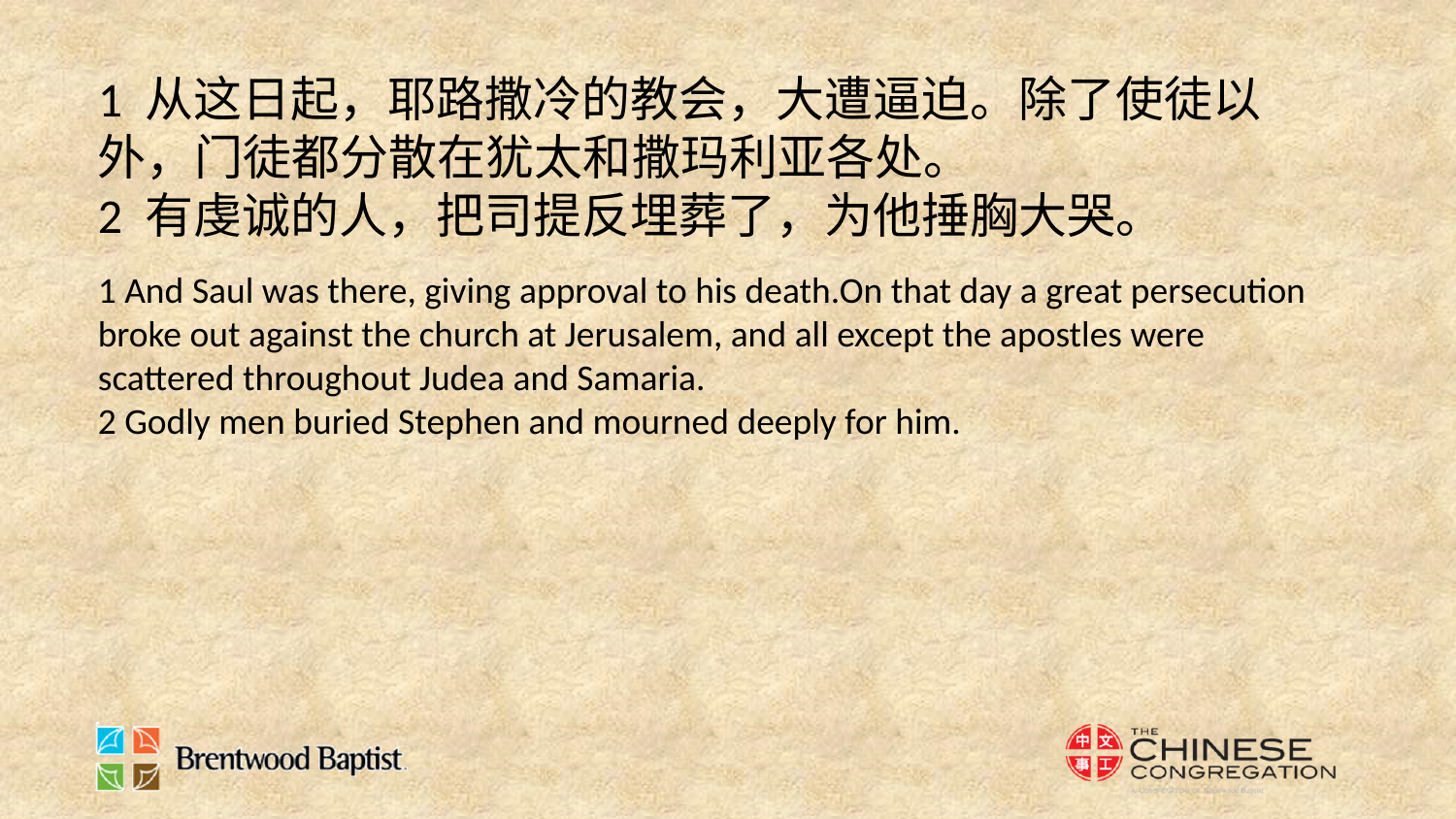

1 从这日起，耶路撒冷的教会，大遭逼迫。除了使徒以外，门徒都分散在犹太和撒玛利亚各处。
2 有虔诚的人，把司提反埋葬了，为他捶胸大哭。

1 And Saul was there, giving approval to his death.On that day a great persecution broke out against the church at Jerusalem, and all except the apostles were scattered throughout Judea and Samaria.
2 Godly men buried Stephen and mourned deeply for him.